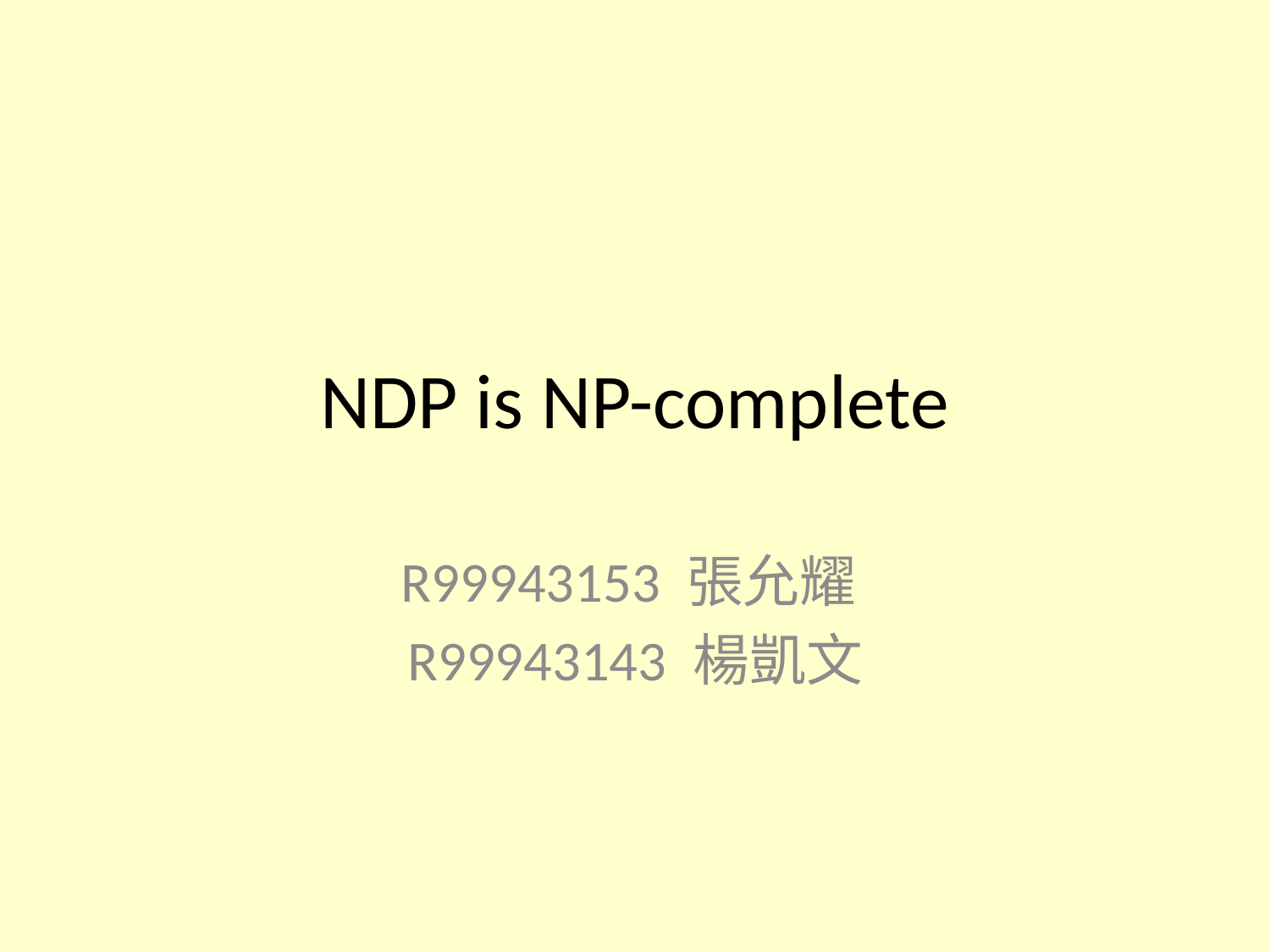

# NDP is NP-complete
R99943153 張允耀
R99943143 楊凱文